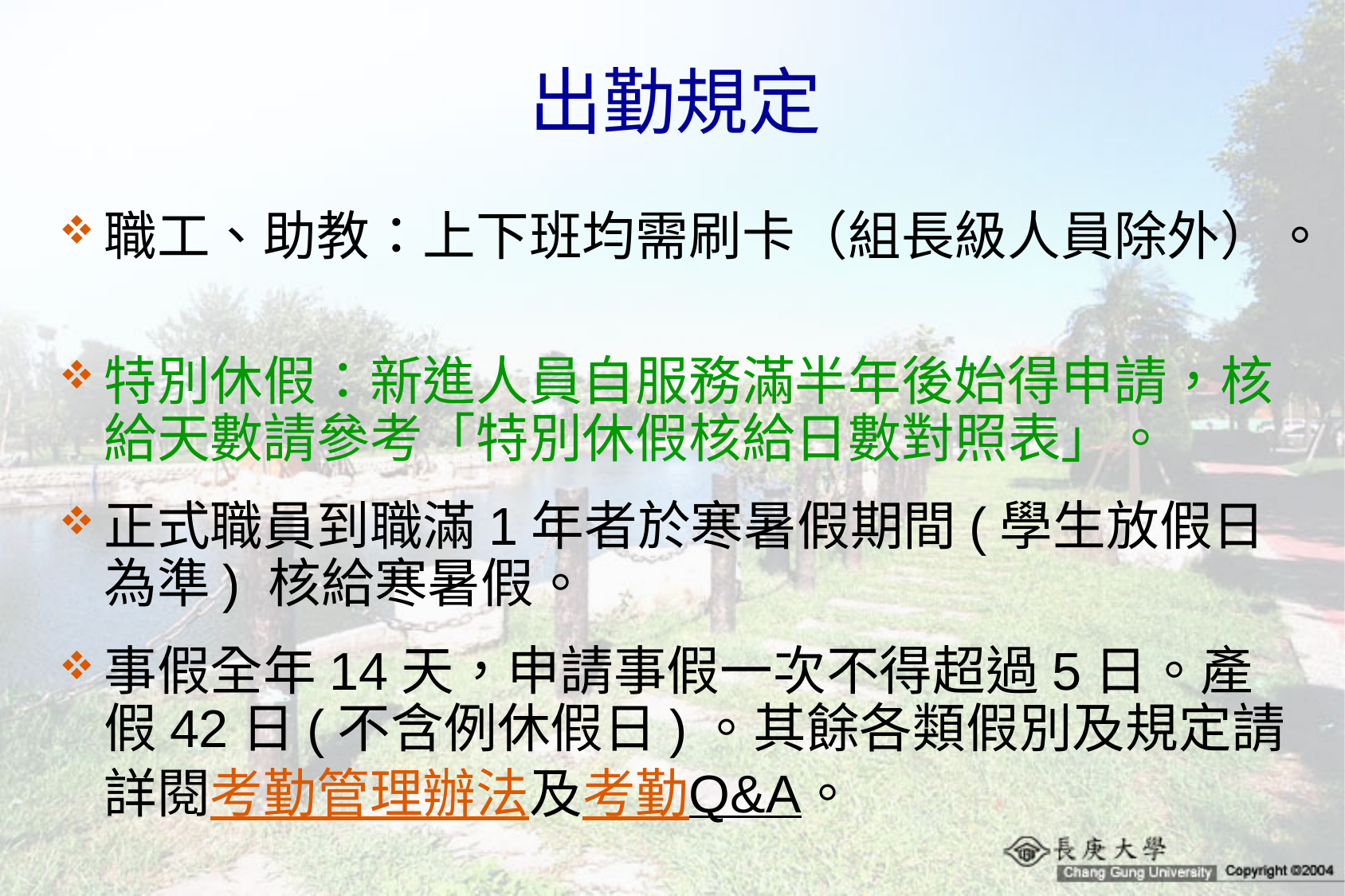

# 出勤規定
職工、助教：上下班均需刷卡（組長級人員除外）。
特別休假：新進人員自服務滿半年後始得申請，核給天數請參考「特別休假核給日數對照表」。
正式職員到職滿1年者於寒暑假期間(學生放假日為準) 核給寒暑假。
事假全年14天，申請事假一次不得超過5日。產假42日(不含例休假日)。其餘各類假別及規定請詳閱考勤管理辦法及考勤Q&A。